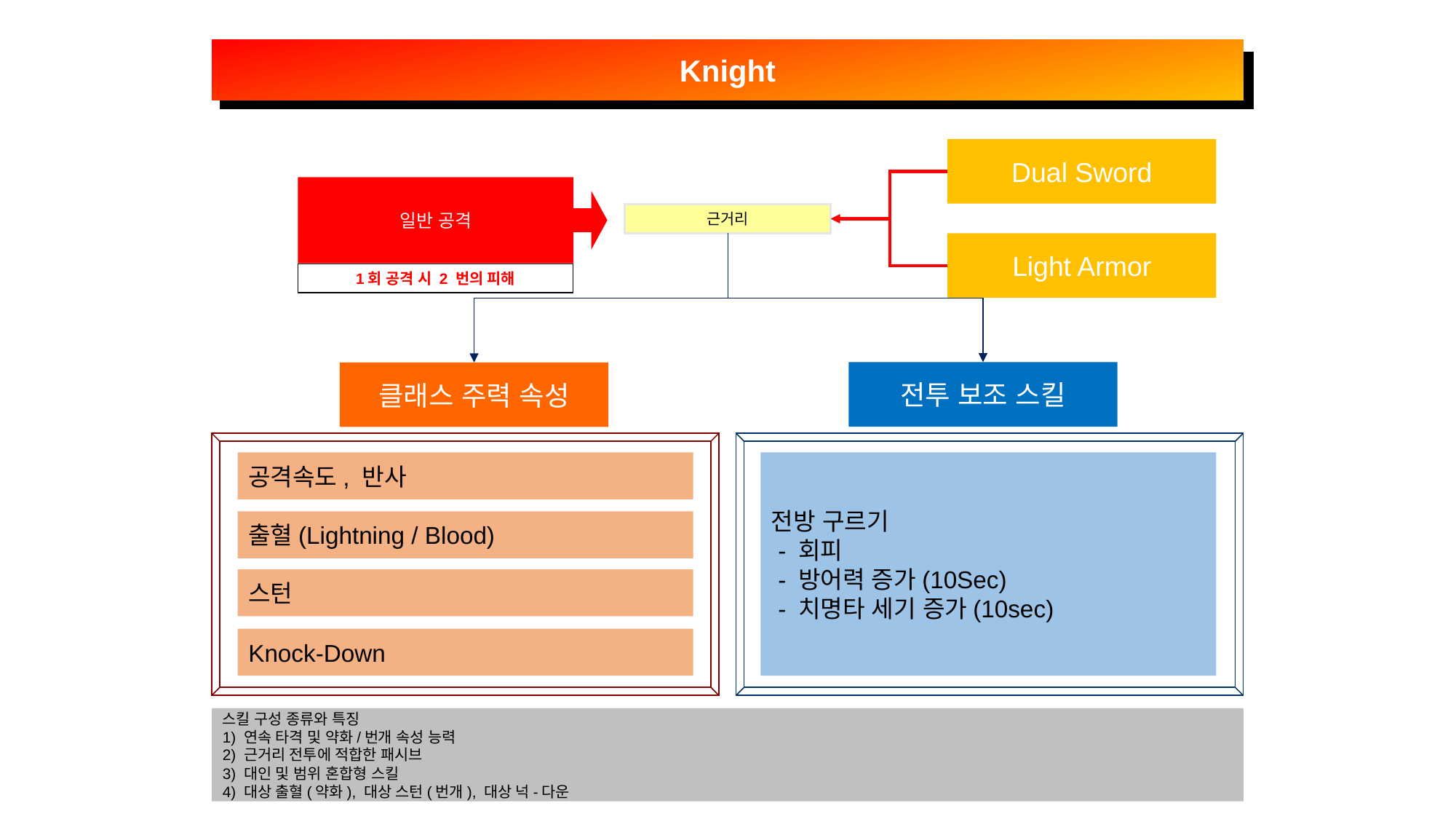

Knight

Dual Sword
일반 공격
근거리
Light Armor
1회 공격 시 2 번의 피해
전투 보조 스킬
클래스 주력 속성

전방 구르기
 - 회피
 - 방어력 증가(10Sec)
 - 치명타 세기 증가(10sec)
공격속도, 반사
출혈(Lightning / Blood)
스턴
Knock-Down
스킬 구성 종류와 특징
1) 연속 타격 및 약화/번개 속성 능력
2) 근거리 전투에 적합한 패시브
3) 대인 및 범위 혼합형 스킬
4) 대상 출혈(약화), 대상 스턴(번개), 대상 넉-다운